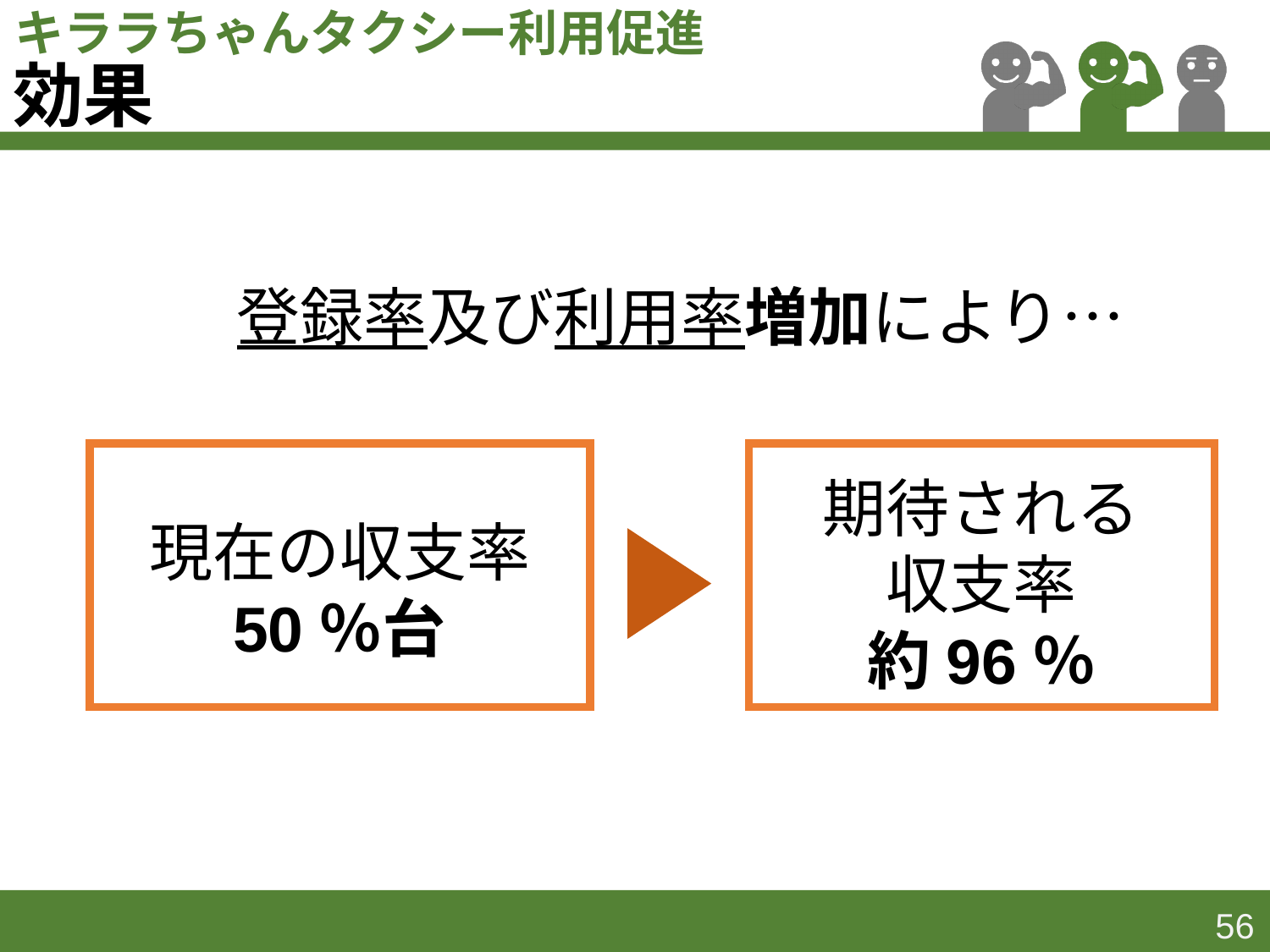

キララちゃんタクシー利用促進
# 効果
登録率及び利用率増加により…

期待される
収支率
約96％
現在の収支率
50％台

56